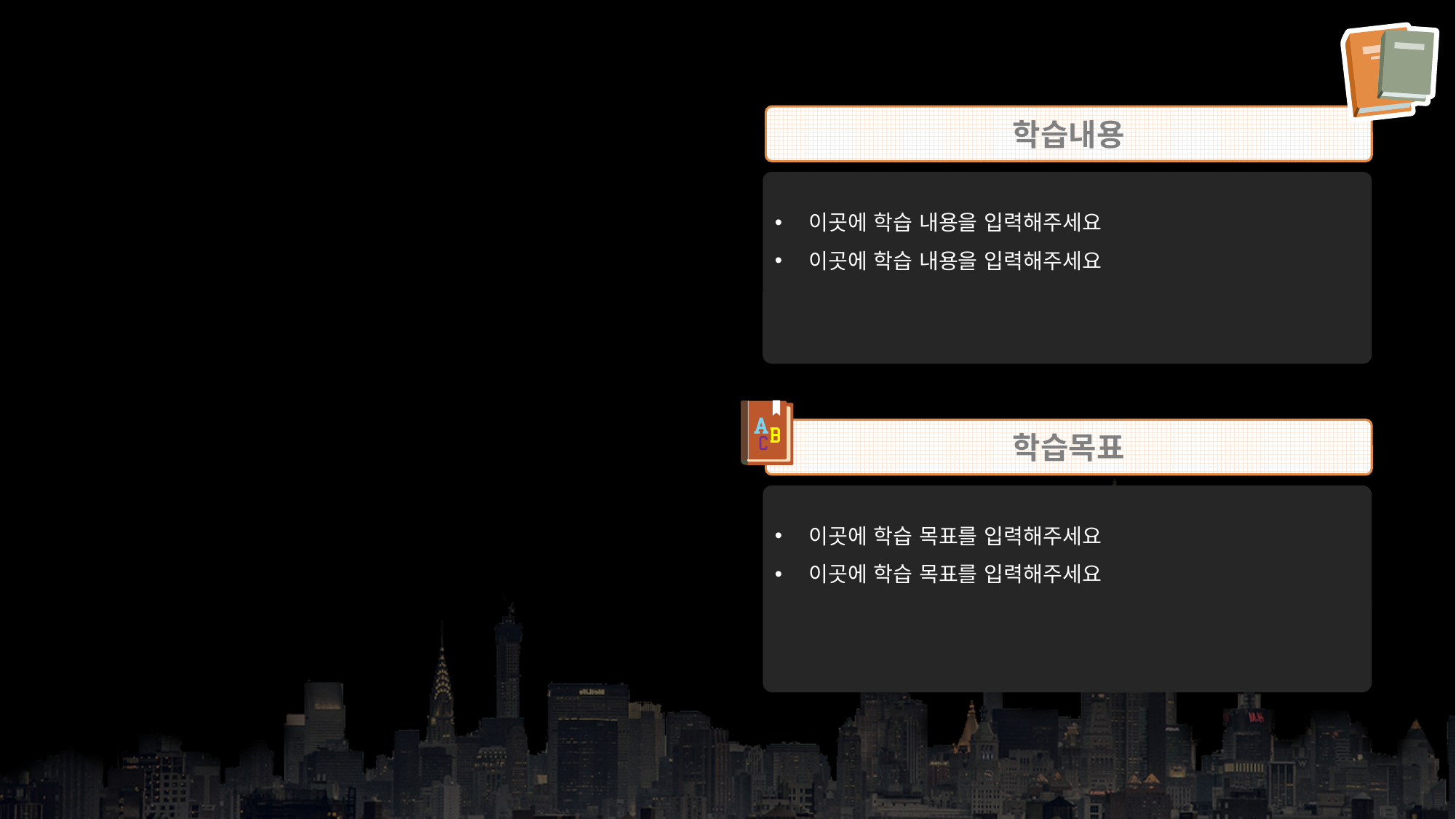

#
학습내용

이곳에 학습 내용을 입력해주세요
이곳에 학습 내용을 입력해주세요

학습목표

이곳에 학습 목표를 입력해주세요
이곳에 학습 목표를 입력해주세요